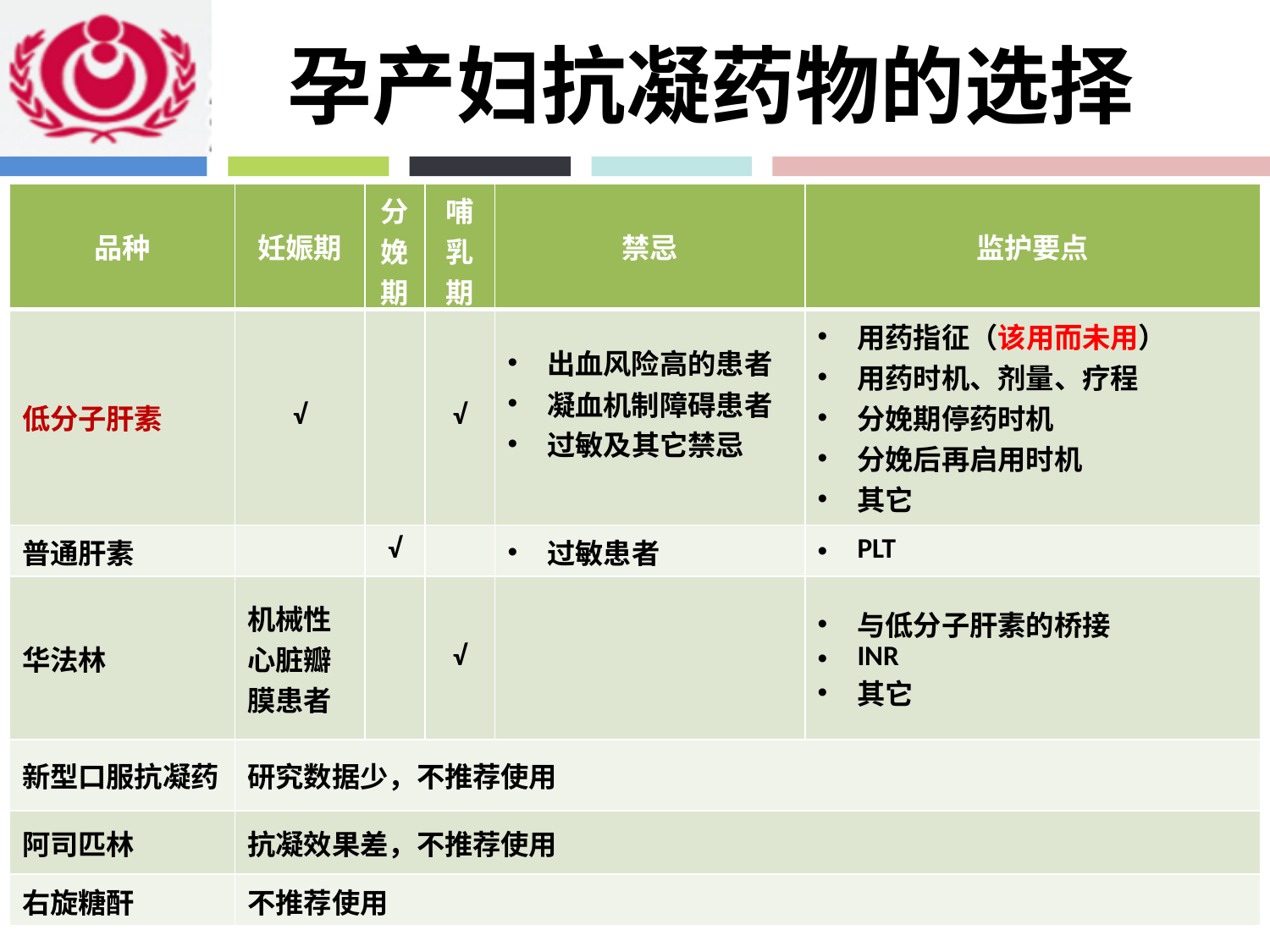

孕产妇抗凝药物的选择
| 品种 | 妊娠期 | 分娩期 | 哺乳期 | 禁忌 | 监护要点 |
| --- | --- | --- | --- | --- | --- |
| 低分子肝素 | √ |  | √ | 出血风险高的患者 凝血机制障碍患者 过敏及其它禁忌 | 用药指征（该用而未用） 用药时机、剂量、疗程 分娩期停药时机 分娩后再启用时机 其它 |
| 普通肝素 |  | √ |  | 过敏患者 | PLT |
| 华法林 | 机械性心脏瓣膜患者 |  | √ |  | 与低分子肝素的桥接 INR 其它 |
| 新型口服抗凝药 | 研究数据少，不推荐使用 |  |  |  |  |
| 阿司匹林 | 抗凝效果差，不推荐使用 |  |  |  |  |
| 右旋糖酐 | 不推荐使用 |  |  |  |  |